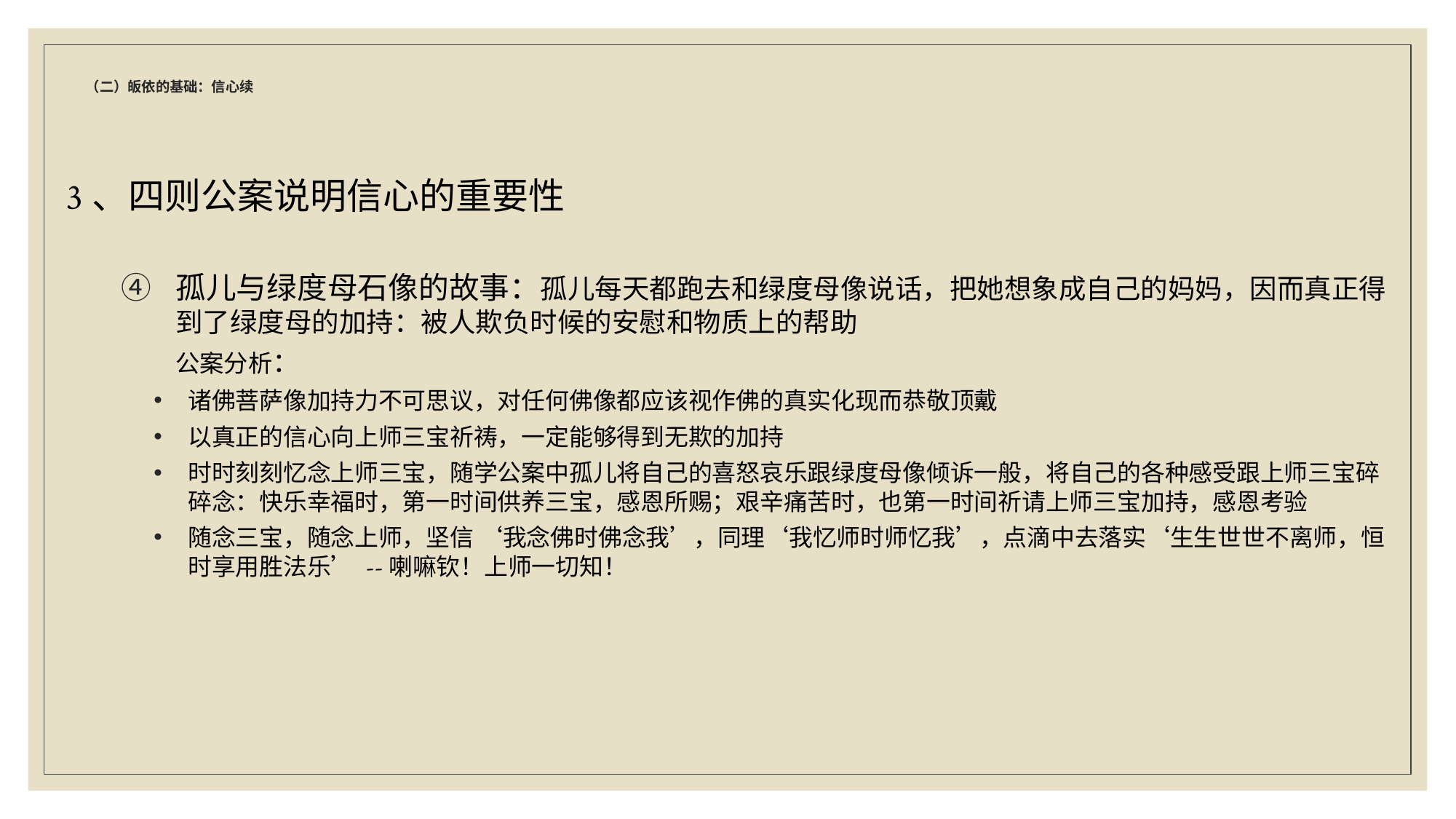

# （二）皈依的基础：信心续

3、四则公案说明信心的重要性

孤儿与绿度母石像的故事：孤儿每天都跑去和绿度母像说话，把她想象成自己的妈妈，因而真正得到了绿度母的加持：被人欺负时候的安慰和物质上的帮助
        公案分析：
诸佛菩萨像加持力不可思议，对任何佛像都应该视作佛的真实化现而恭敬顶戴
以真正的信心向上师三宝祈祷，一定能够得到无欺的加持
时时刻刻忆念上师三宝，随学公案中孤儿将自己的喜怒哀乐跟绿度母像倾诉一般，将自己的各种感受跟上师三宝碎碎念：快乐幸福时，第一时间供养三宝，感恩所赐；艰辛痛苦时，也第一时间祈请上师三宝加持，感恩考验
随念三宝，随念上师，坚信 ‘我念佛时佛念我’，同理‘我忆师时师忆我’，点滴中去落实‘生生世世不离师，恒时享用胜法乐’ --喇嘛钦！上师一切知！